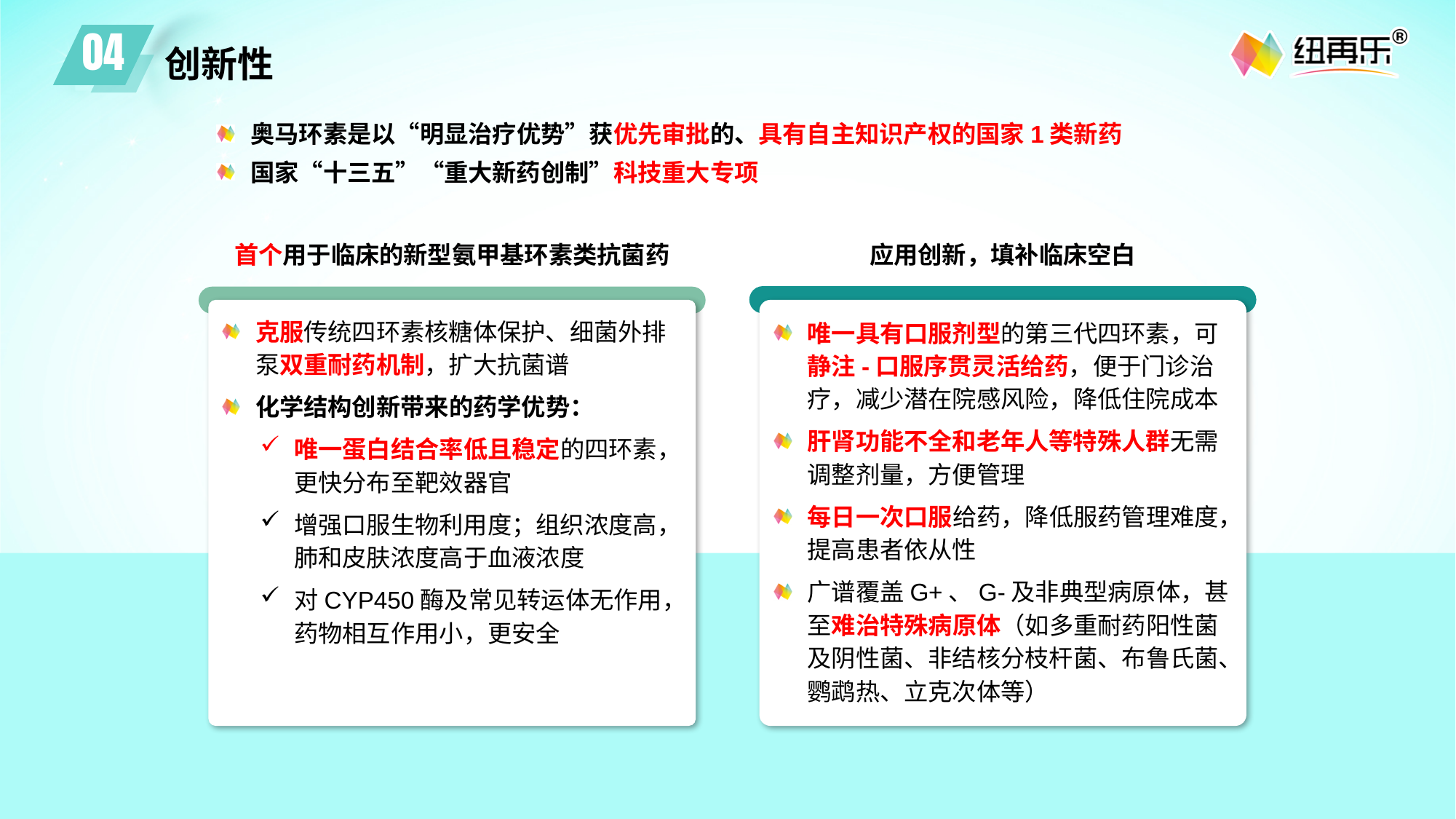

04

创新性
奥马环素是以“明显治疗优势”获优先审批的、具有自主知识产权的国家1类新药
国家“十三五”“重大新药创制”科技重大专项
首个用于临床的新型氨甲基环素类抗菌药

克服传统四环素核糖体保护、细菌外排泵双重耐药机制，扩大抗菌谱
化学结构创新带来的药学优势：
唯一蛋白结合率低且稳定的四环素，更快分布至靶效器官
增强口服生物利用度；组织浓度高，肺和皮肤浓度高于血液浓度
对CYP450酶及常见转运体无作用，药物相互作用小，更安全

应用创新，填补临床空白
唯一具有口服剂型的第三代四环素，可静注-口服序贯灵活给药，便于门诊治疗，减少潜在院感风险，降低住院成本
肝肾功能不全和老年人等特殊人群无需调整剂量，方便管理
每日一次口服给药，降低服药管理难度，提高患者依从性
广谱覆盖G+、G-及非典型病原体，甚至难治特殊病原体（如多重耐药阳性菌及阴性菌、非结核分枝杆菌、布鲁氏菌、鹦鹉热、立克次体等）